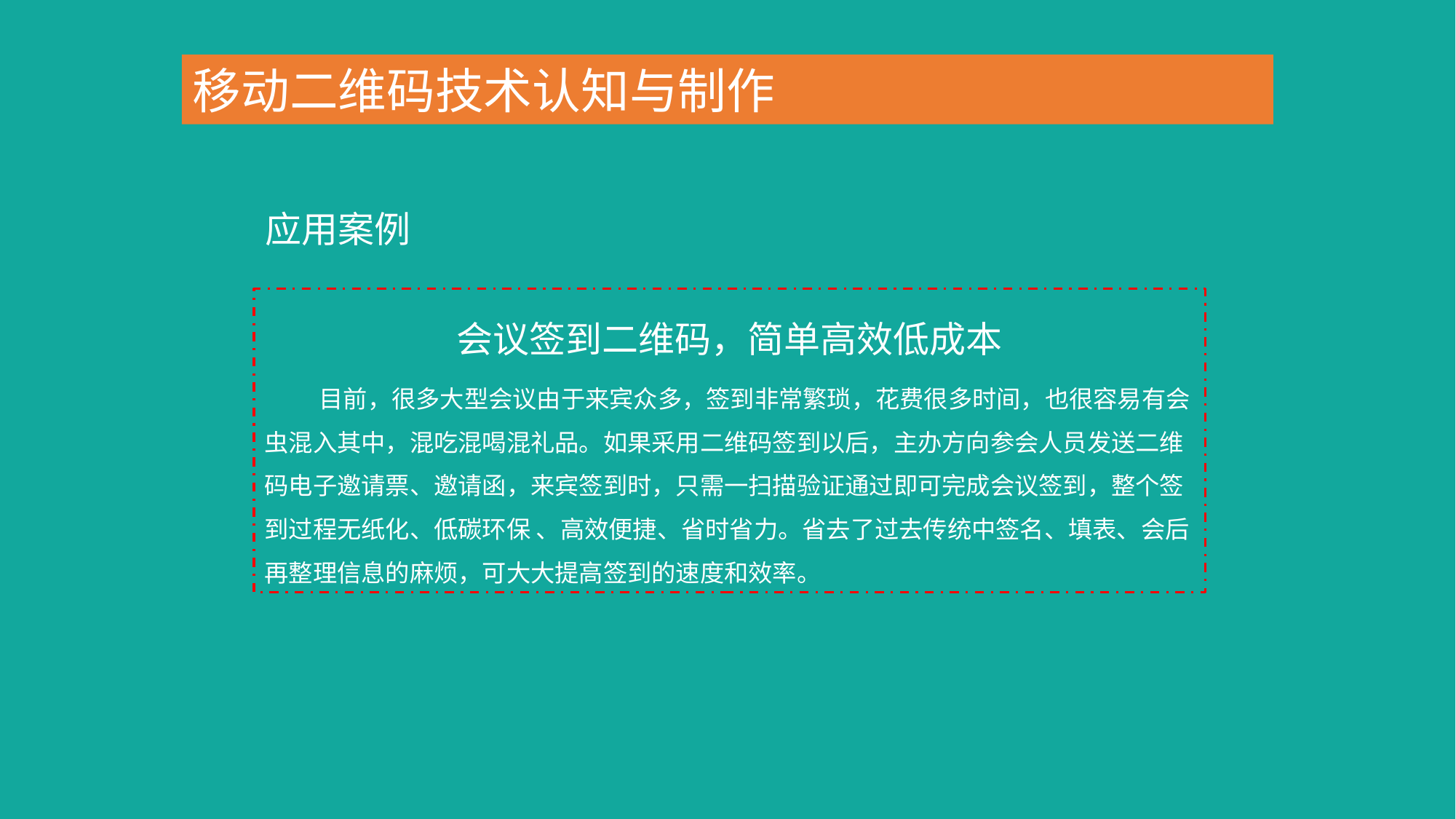

移动二维码技术认知与制作
应用案例
会议签到二维码，简单高效低成本
目前，很多大型会议由于来宾众多，签到非常繁琐，花费很多时间，也很容易有会虫混入其中，混吃混喝混礼品。如果采用二维码签到以后，主办方向参会人员发送二维码电子邀请票、邀请函，来宾签到时，只需一扫描验证通过即可完成会议签到，整个签到过程无纸化、低碳环保 、高效便捷、省时省力。省去了过去传统中签名、填表、会后再整理信息的麻烦，可大大提高签到的速度和效率。